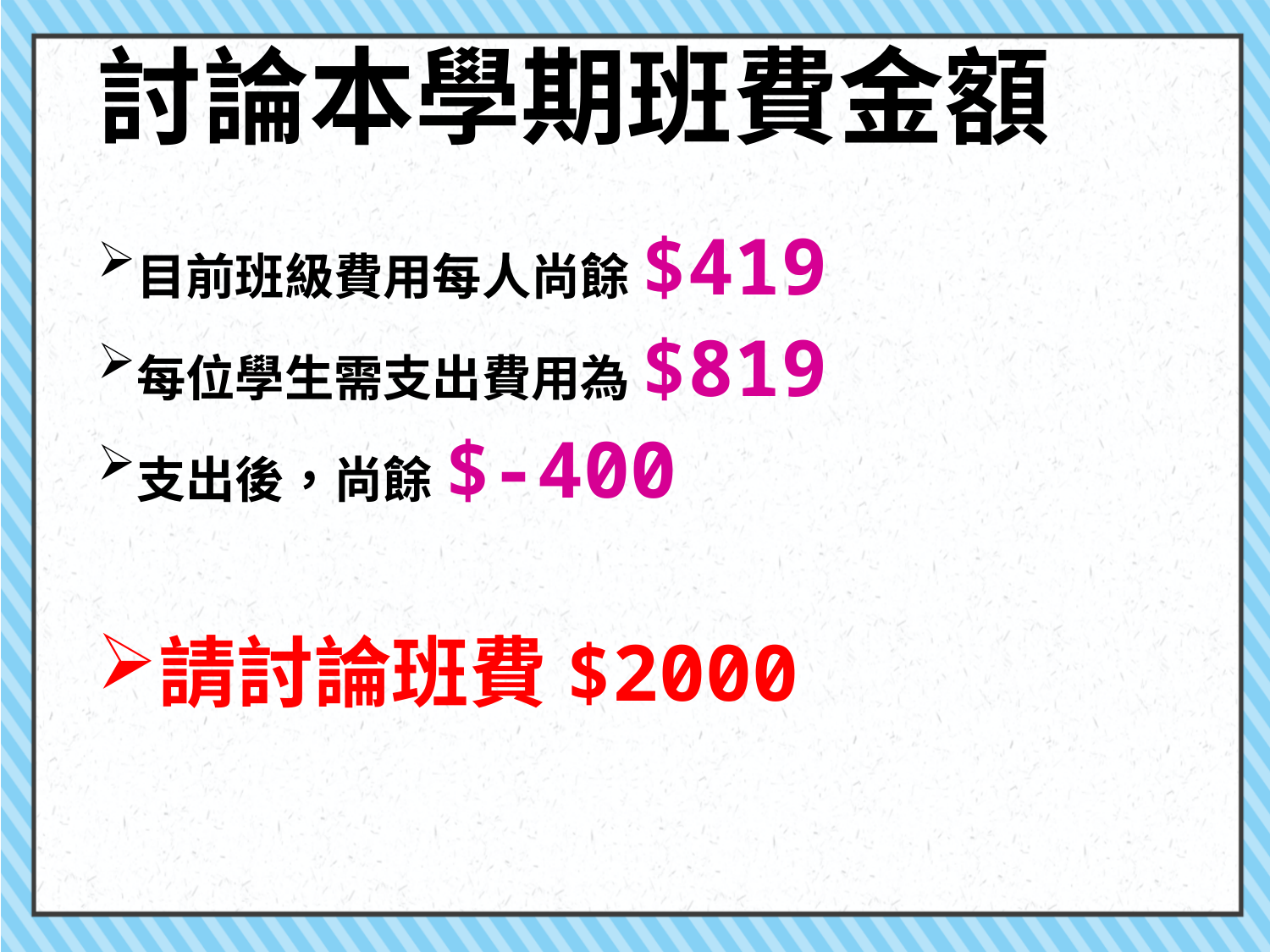

# 討論本學期班費金額
目前班級費用每人尚餘$419
每位學生需支出費用為$819
支出後，尚餘$-400

請討論班費$2000